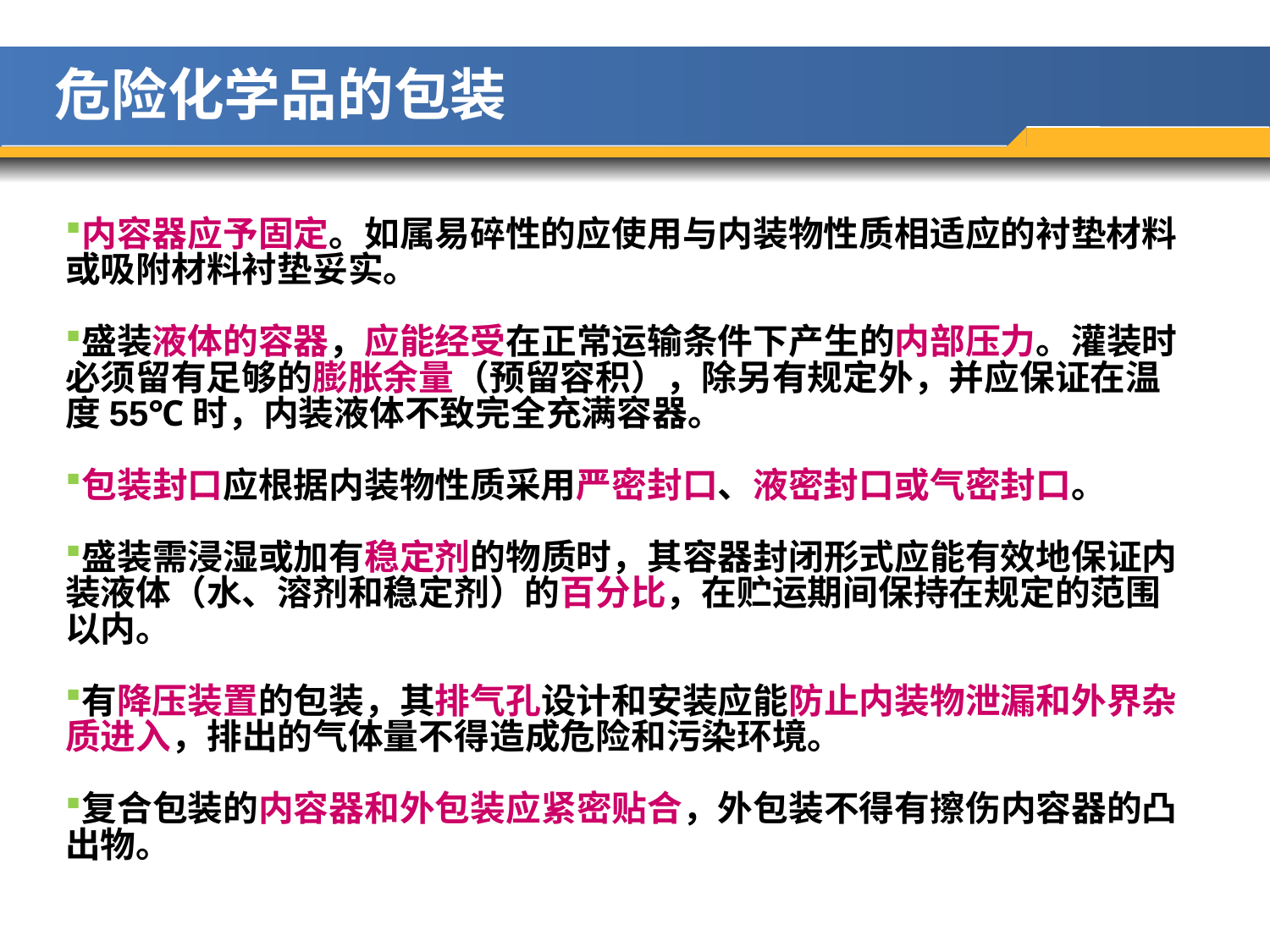

危险化学品的包装

内容器应予固定。如属易碎性的应使用与内装物性质相适应的衬垫材料或吸附材料衬垫妥实。

盛装液体的容器，应能经受在正常运输条件下产生的内部压力。灌装时必须留有足够的膨胀余量（预留容积），除另有规定外，并应保证在温度55℃时，内装液体不致完全充满容器。

包装封口应根据内装物性质采用严密封口、液密封口或气密封口。

盛装需浸湿或加有稳定剂的物质时，其容器封闭形式应能有效地保证内装液体（水、溶剂和稳定剂）的百分比，在贮运期间保持在规定的范围以内。

有降压装置的包装，其排气孔设计和安装应能防止内装物泄漏和外界杂质进入，排出的气体量不得造成危险和污染环境。

复合包装的内容器和外包装应紧密贴合，外包装不得有擦伤内容器的凸出物。